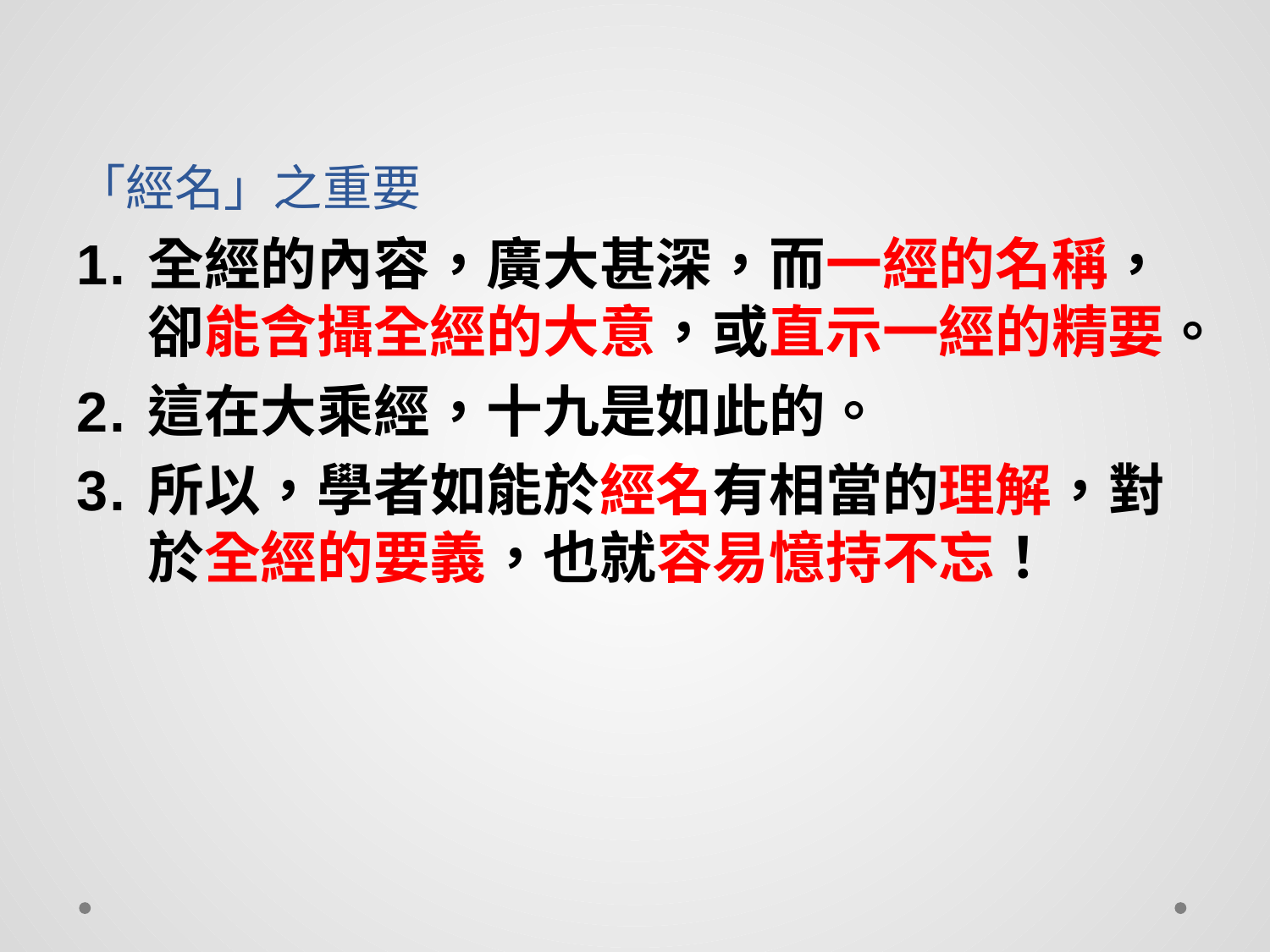

# 「經名」之重要
全經的內容，廣大甚深，而一經的名稱，卻能含攝全經的大意，或直示一經的精要。
這在大乘經，十九是如此的。
所以，學者如能於經名有相當的理解，對於全經的要義，也就容易憶持不忘！